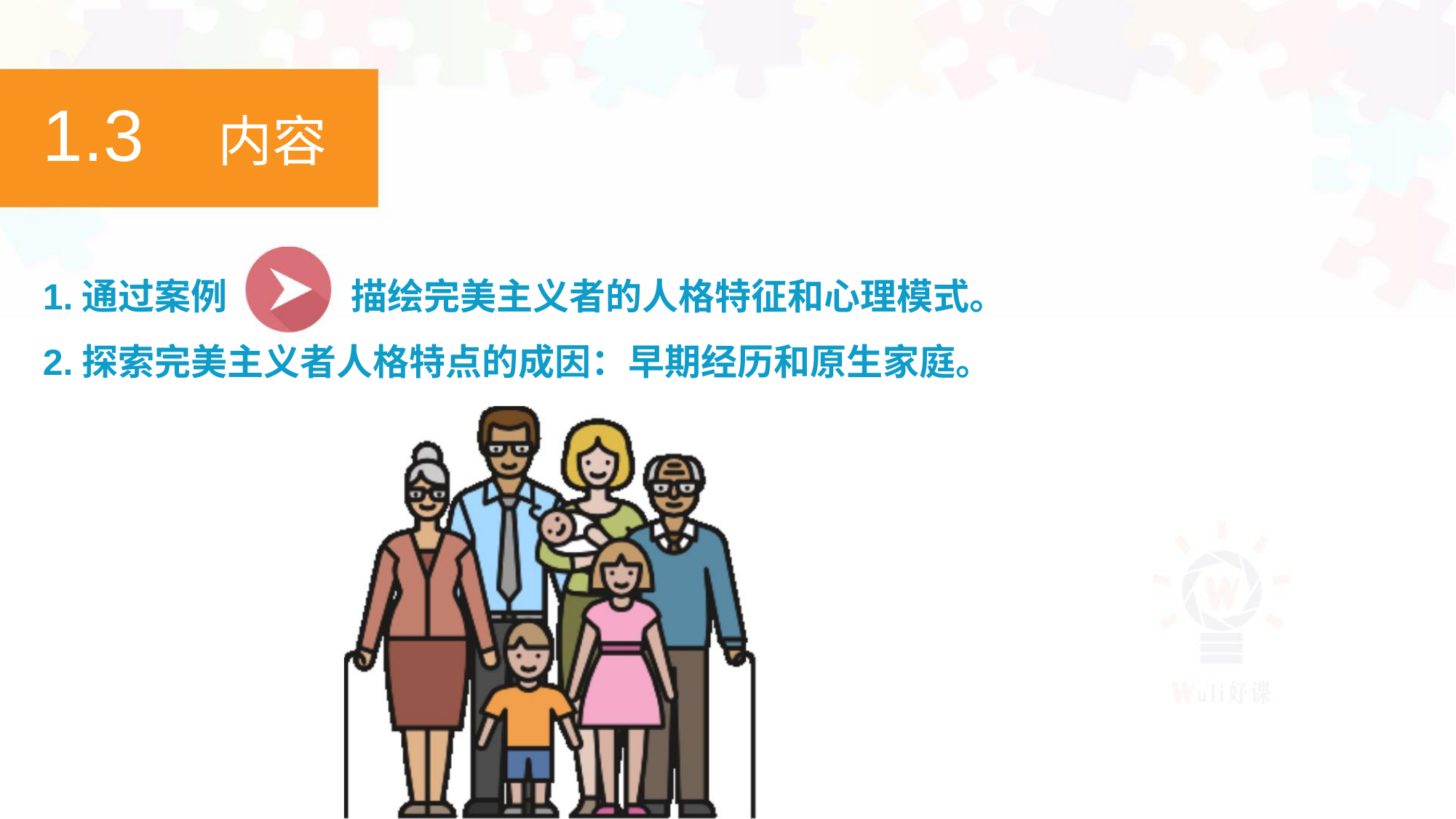

1.3 内容
1.通过案例
描绘完美主义者的人格特征和心理模式。
2.探索完美主义者人格特点的成因：早期经历和原生家庭。